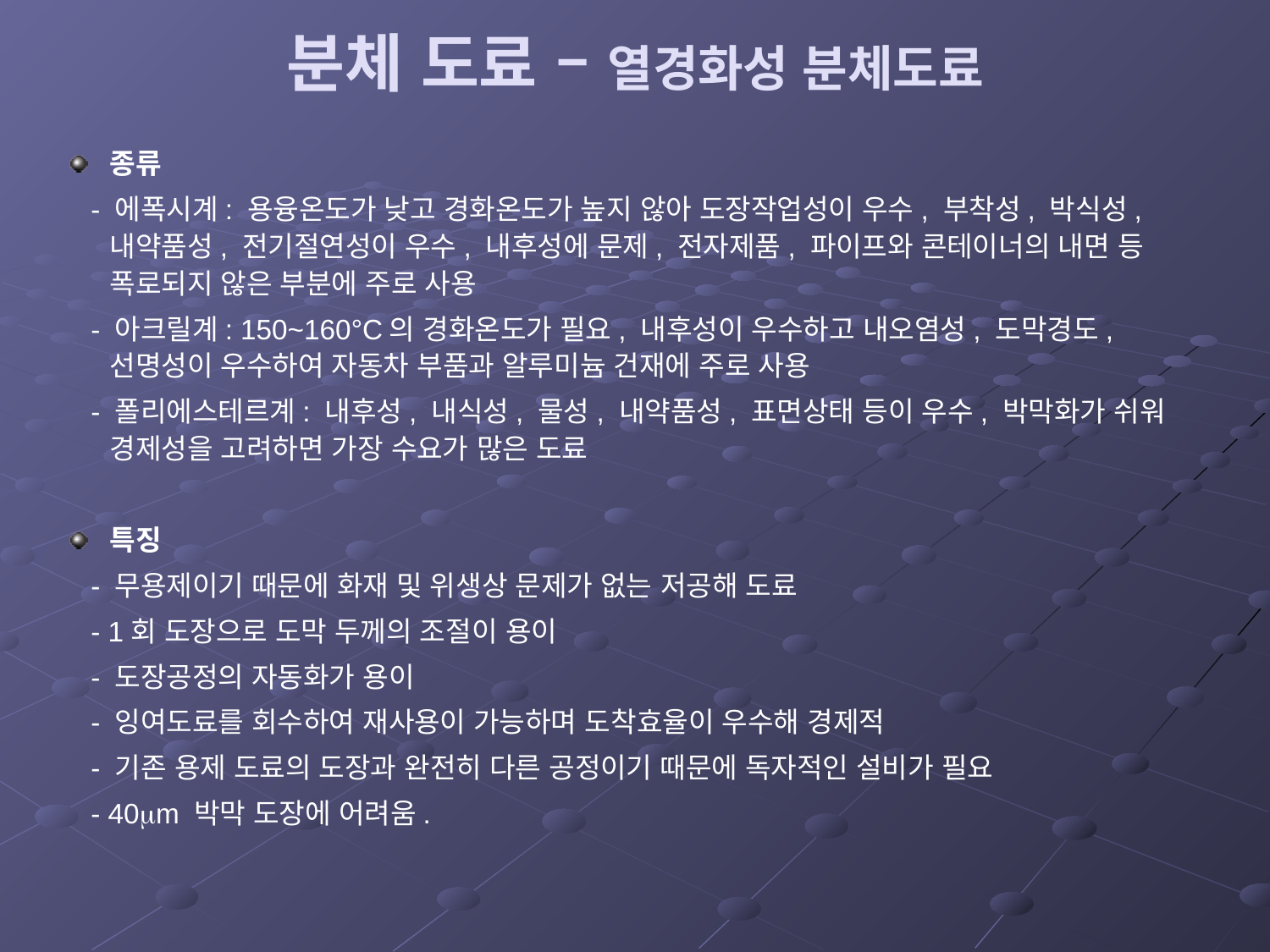

# 분체 도료 – 열경화성 분체도료
종류
   - 에폭시계: 용융온도가 낮고 경화온도가 높지 않아 도장작업성이 우수, 부착성, 박식성, 내약품성, 전기절연성이 우수, 내후성에 문제, 전자제품, 파이프와 콘테이너의 내면 등 폭로되지 않은 부분에 주로 사용
   - 아크릴계: 150~160°C의 경화온도가 필요, 내후성이 우수하고 내오염성, 도막경도, 선명성이 우수하여 자동차 부품과 알루미늄 건재에 주로 사용
   - 폴리에스테르계: 내후성, 내식성, 물성, 내약품성, 표면상태 등이 우수, 박막화가 쉬워 경제성을 고려하면 가장 수요가 많은 도료

특징
   - 무용제이기 때문에 화재 및 위생상 문제가 없는 저공해 도료
   - 1회 도장으로 도막 두께의 조절이 용이
   - 도장공정의 자동화가 용이
   - 잉여도료를 회수하여 재사용이 가능하며 도착효율이 우수해 경제적
   - 기존 용제 도료의 도장과 완전히 다른 공정이기 때문에 독자적인 설비가 필요
   - 40μm 박막 도장에 어려움.